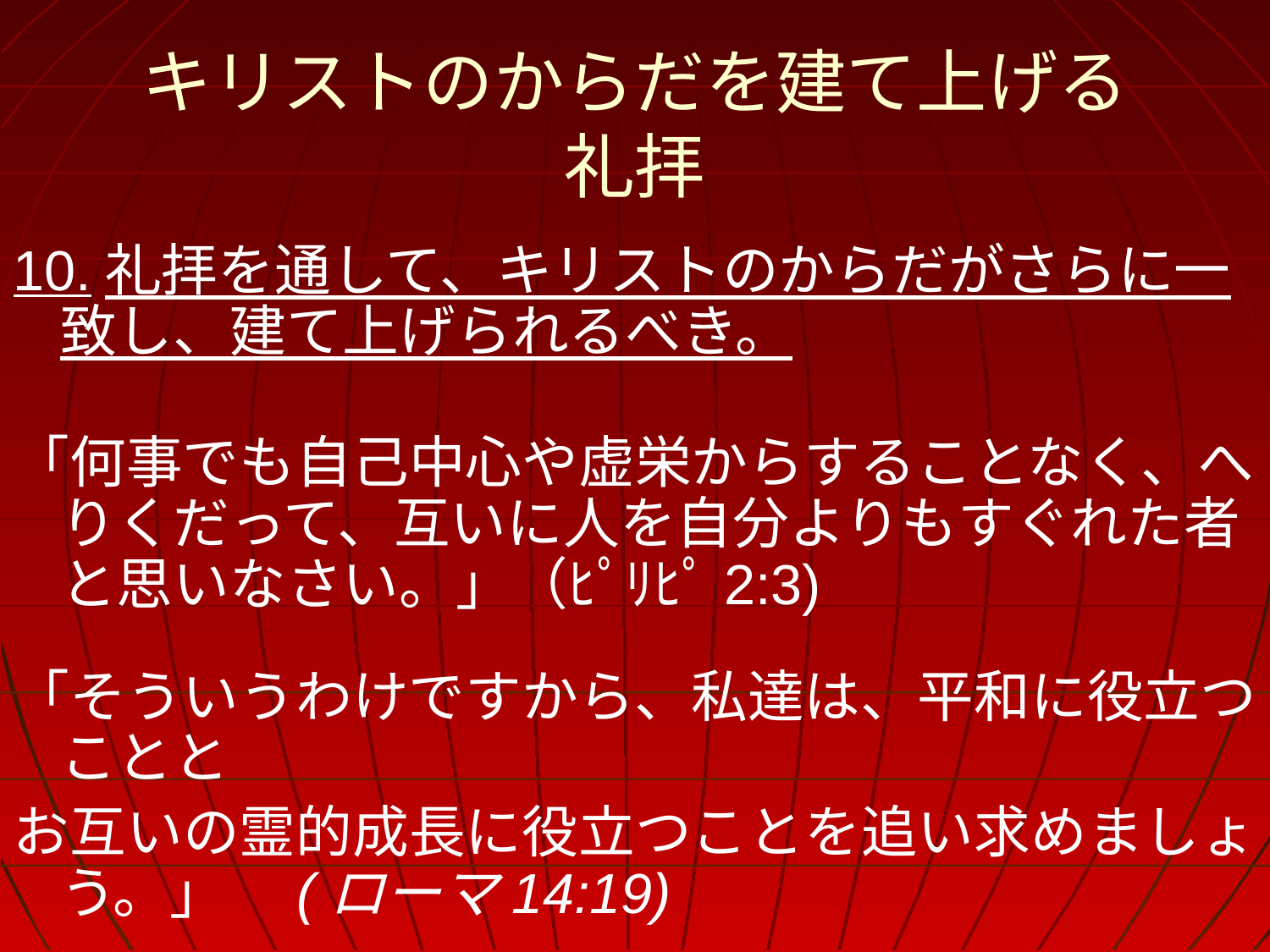

キリストのからだを建て上げる礼拝
10.礼拝を通して、キリストのからだがさらに一致し、建て上げられるべき。

「何事でも自己中心や虚栄からすることなく、へりくだって、互いに人を自分よりもすぐれた者と思いなさい。」（ﾋﾟﾘﾋﾟ2:3)

「そういうわけですから、私達は、平和に役立つことと
お互いの霊的成長に役立つことを追い求めましょう。」　(ローマ14:19)